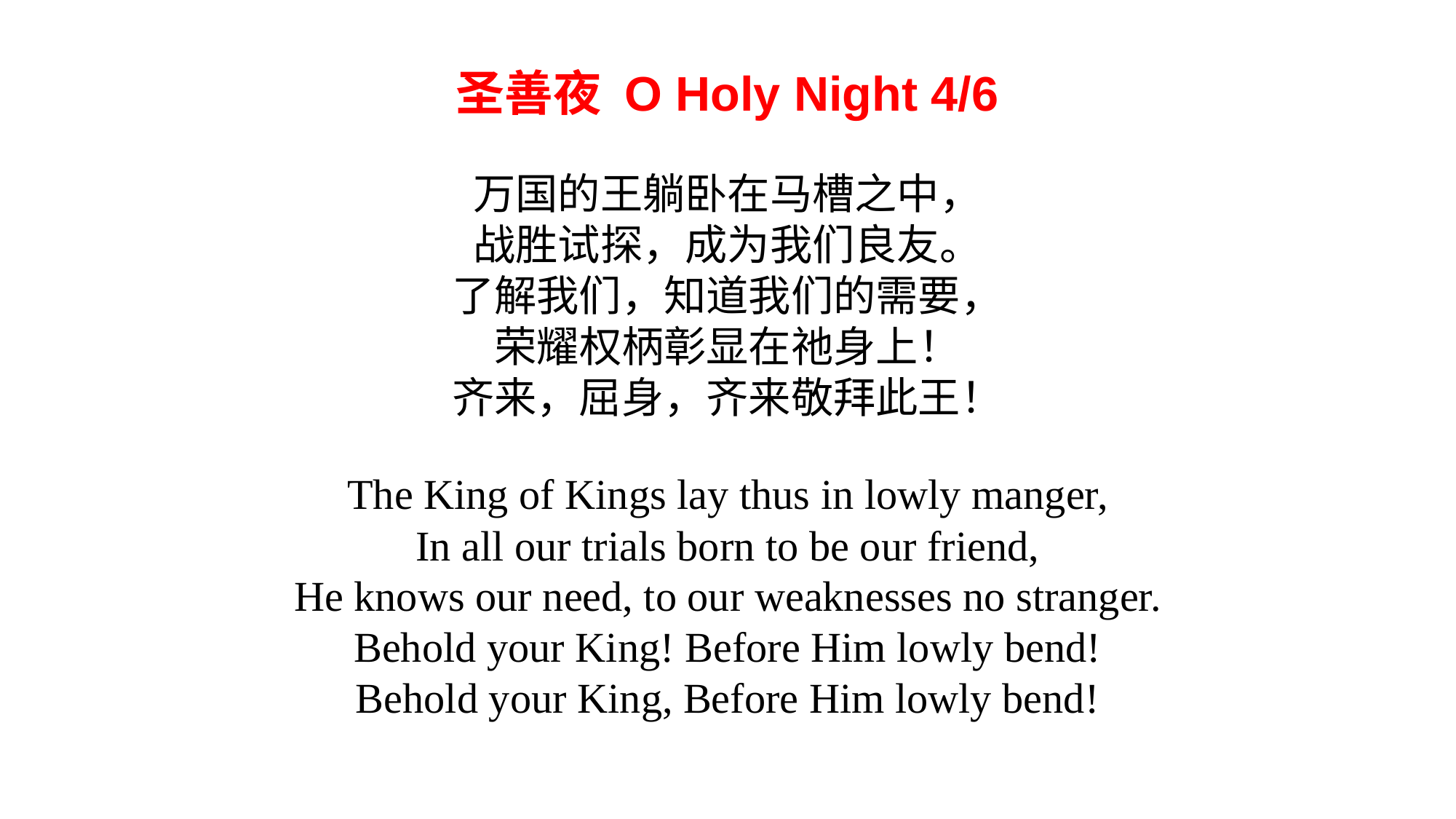

# 圣善夜 O Holy Night 4/6
万国的王躺卧在马槽之中，
战胜试探，成为我们良友。
了解我们，知道我们的需要，
荣耀权柄彰显在祂身上！
齐来，屈身，齐来敬拜此王！

The King of Kings lay thus in lowly manger,
In all our trials born to be our friend,
He knows our need, to our weaknesses no stranger.
Behold your King! Before Him lowly bend!
Behold your King, Before Him lowly bend!